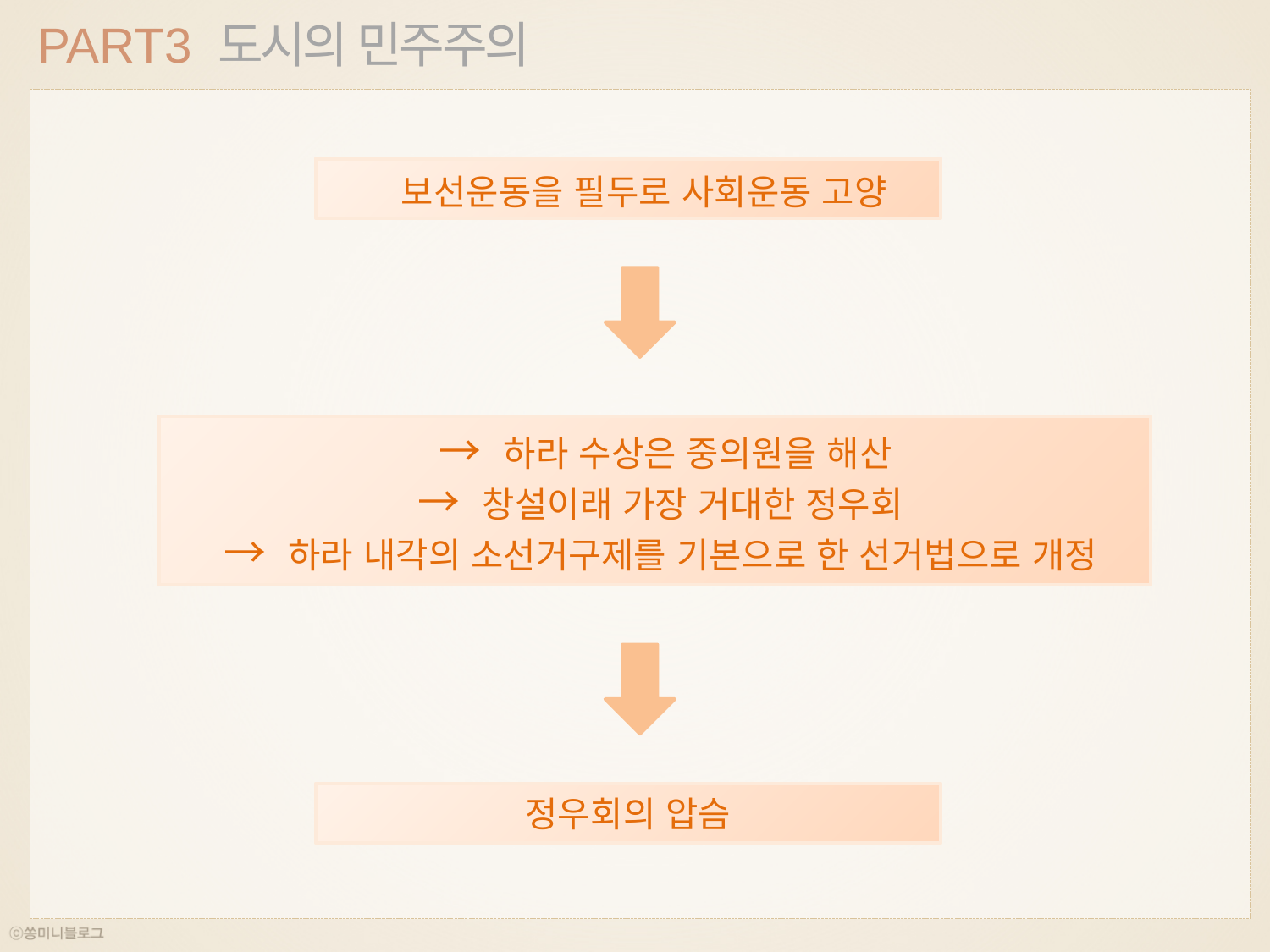

PART3 도시의 민주주의

  보선운동을 필두로 사회운동 고양

  → 하라 수상은 중의원을 해산
 → 창설이래 가장 거대한 정우회
 → 하라 내각의 소선거구제를 기본으로 한 선거법으로 개정

정우회의 압슴